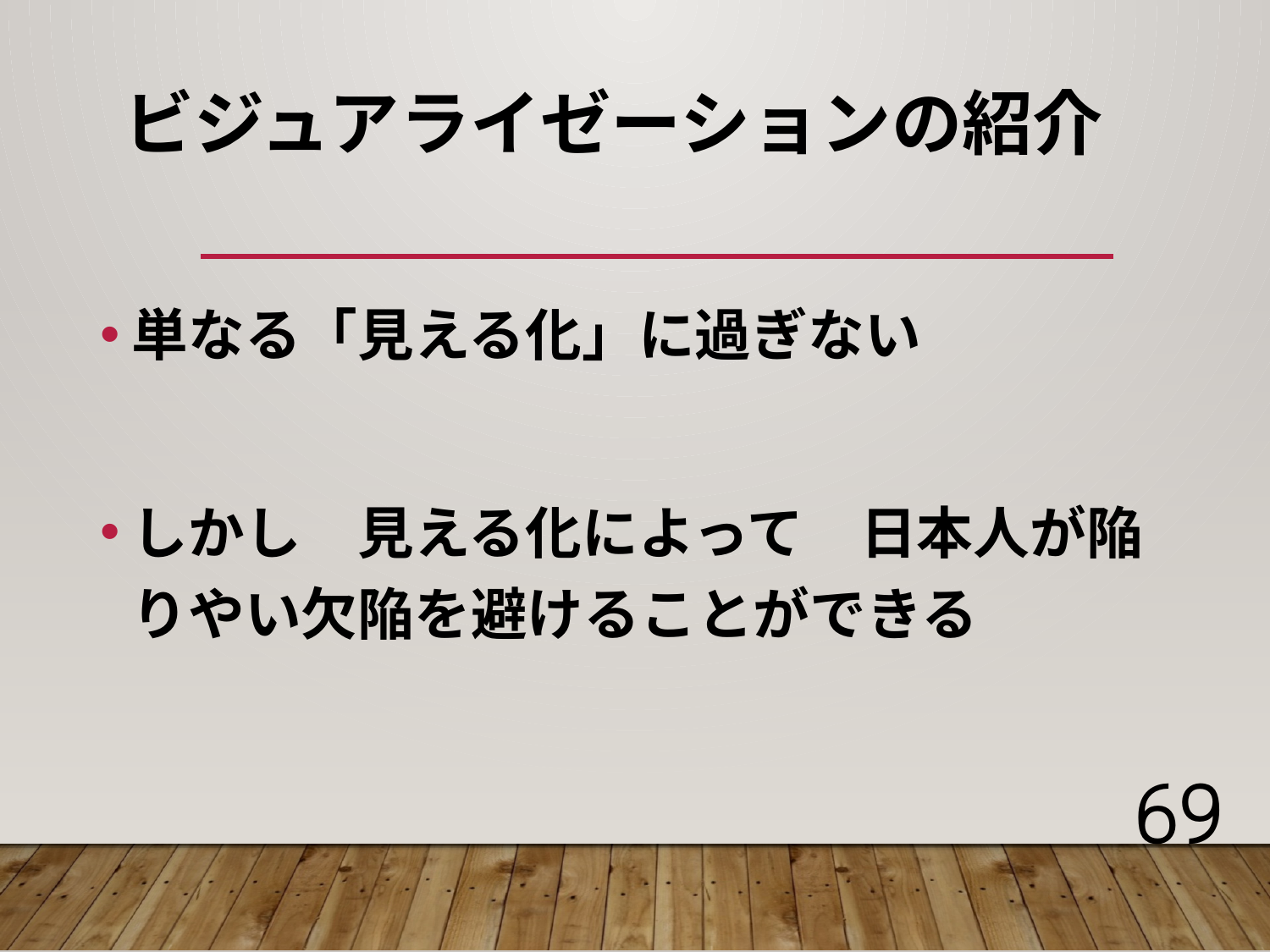

# ビジュアライゼーションの紹介
単なる「見える化」に過ぎない

しかし　見える化によって　日本人が陥りやい欠陥を避けることができる
69